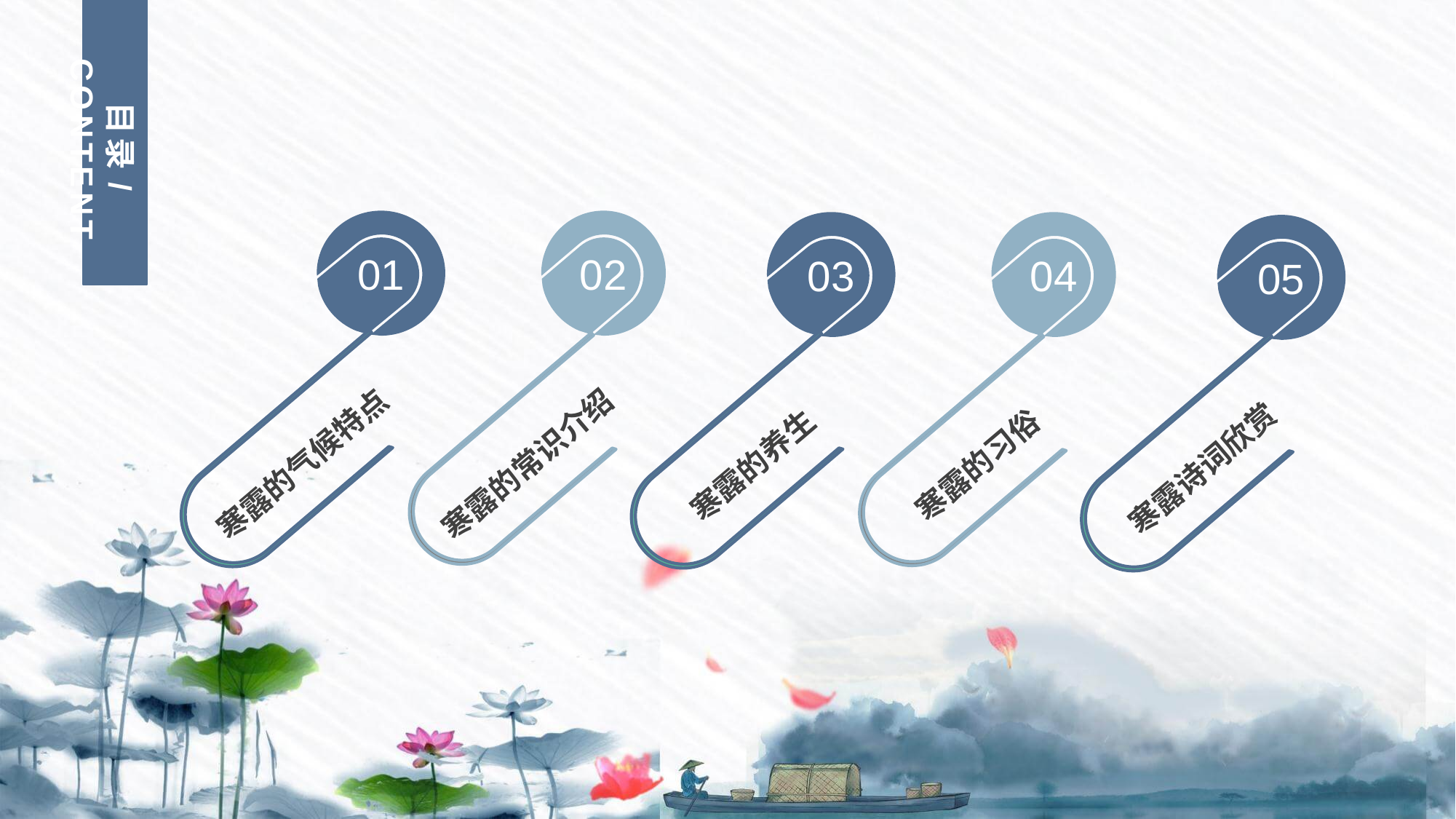

目录/CONTENT

01
寒露的气候特点
02
寒露的常识介绍
03
寒露的养生
04
寒露的习俗
05
寒露诗词欣赏